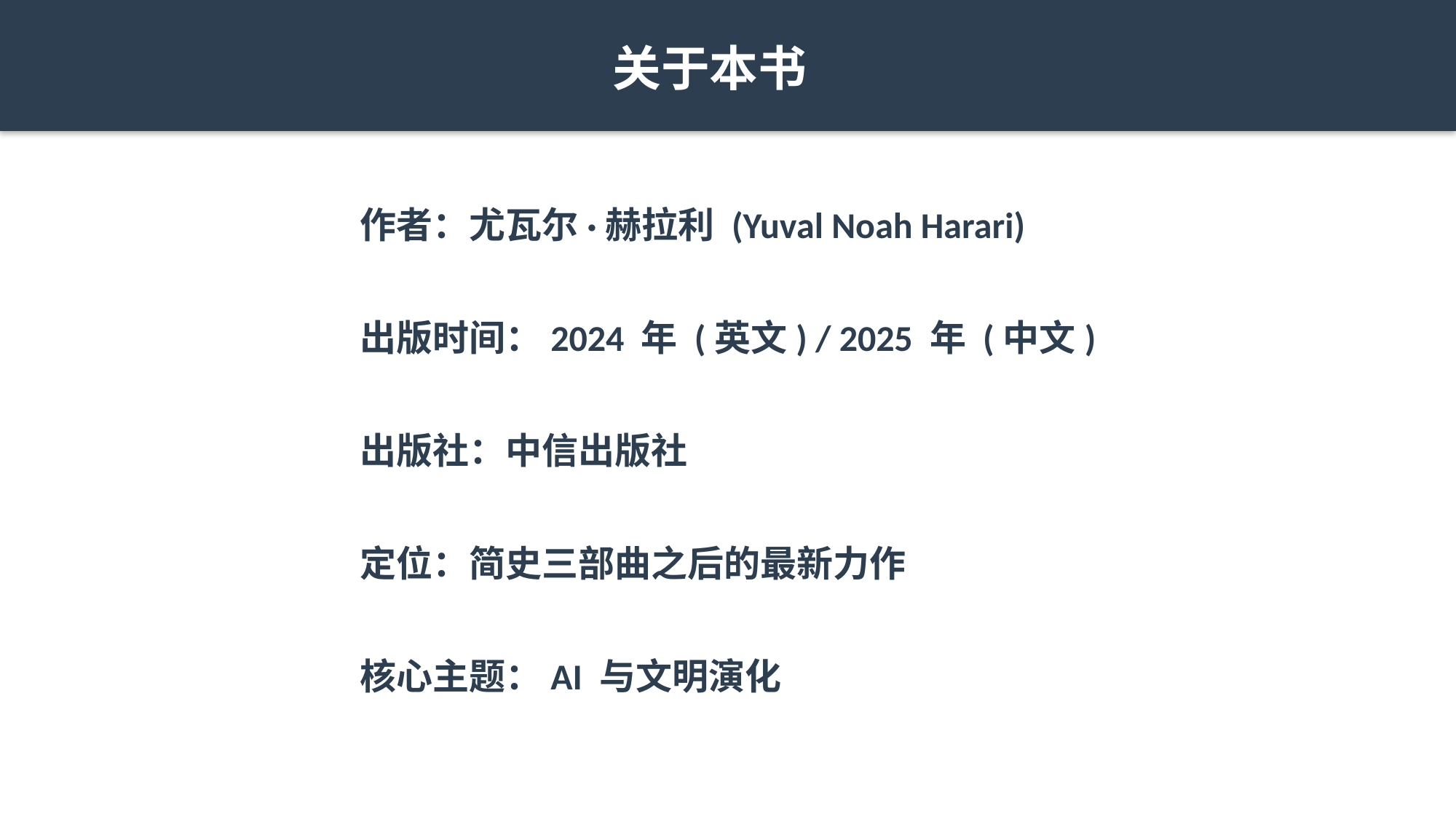

关于本书
作者：尤瓦尔·赫拉利 (Yuval Noah Harari)

出版时间：2024 年 (英文) / 2025 年 (中文)

出版社：中信出版社

定位：简史三部曲之后的最新力作

核心主题：AI 与文明演化